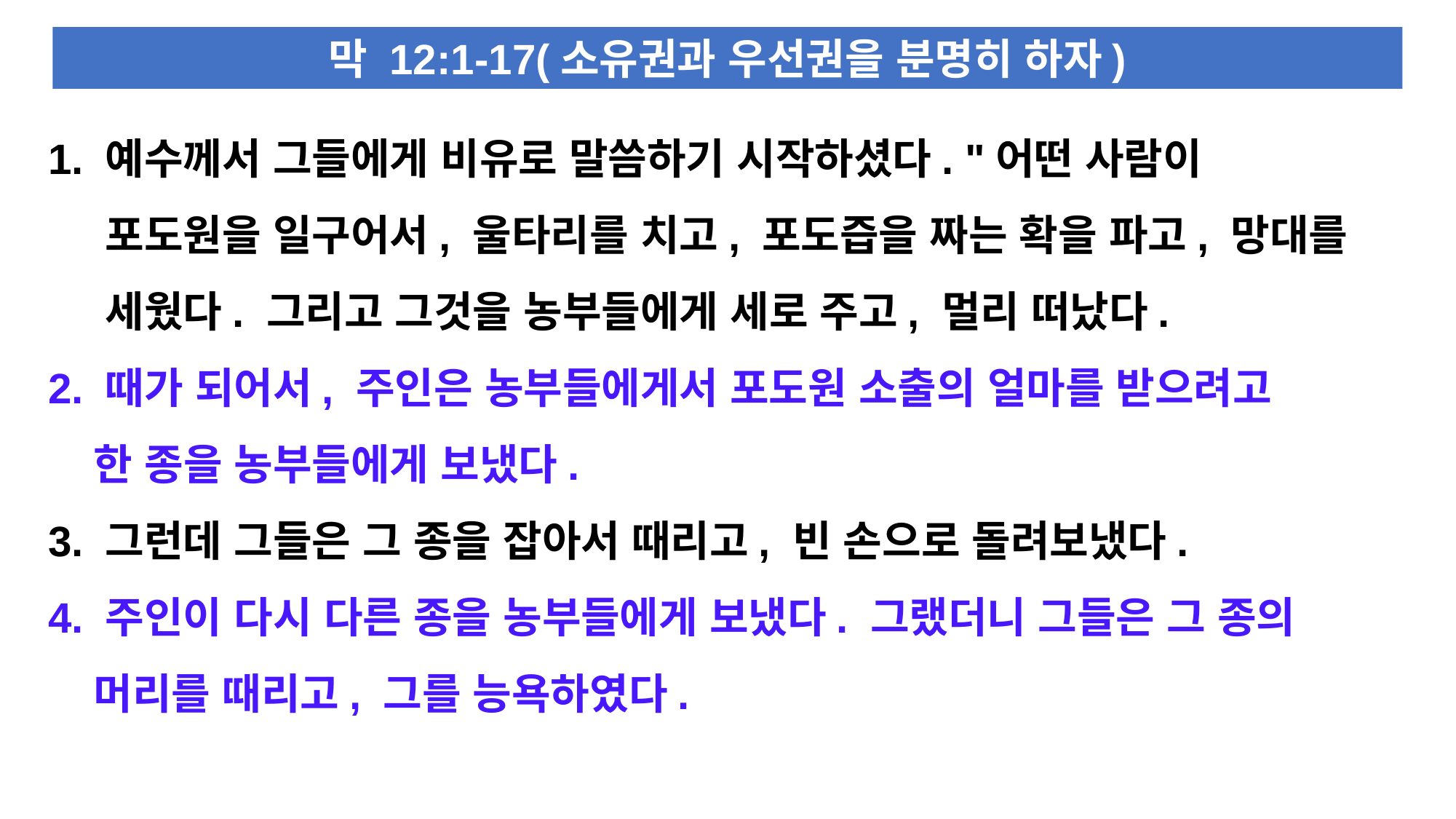

막 12:1-17(소유권과 우선권을 분명히 하자)
1. 예수께서 그들에게 비유로 말씀하기 시작하셨다. "어떤 사람이
    포도원을 일구어서, 울타리를 치고, 포도즙을 짜는 확을 파고, 망대를
    세웠다. 그리고 그것을 농부들에게 세로 주고, 멀리 떠났다.
2. 때가 되어서, 주인은 농부들에게서 포도원 소출의 얼마를 받으려고
   한 종을 농부들에게 보냈다.
3. 그런데 그들은 그 종을 잡아서 때리고, 빈 손으로 돌려보냈다.
4. 주인이 다시 다른 종을 농부들에게 보냈다. 그랬더니 그들은 그 종의
   머리를 때리고, 그를 능욕하였다.